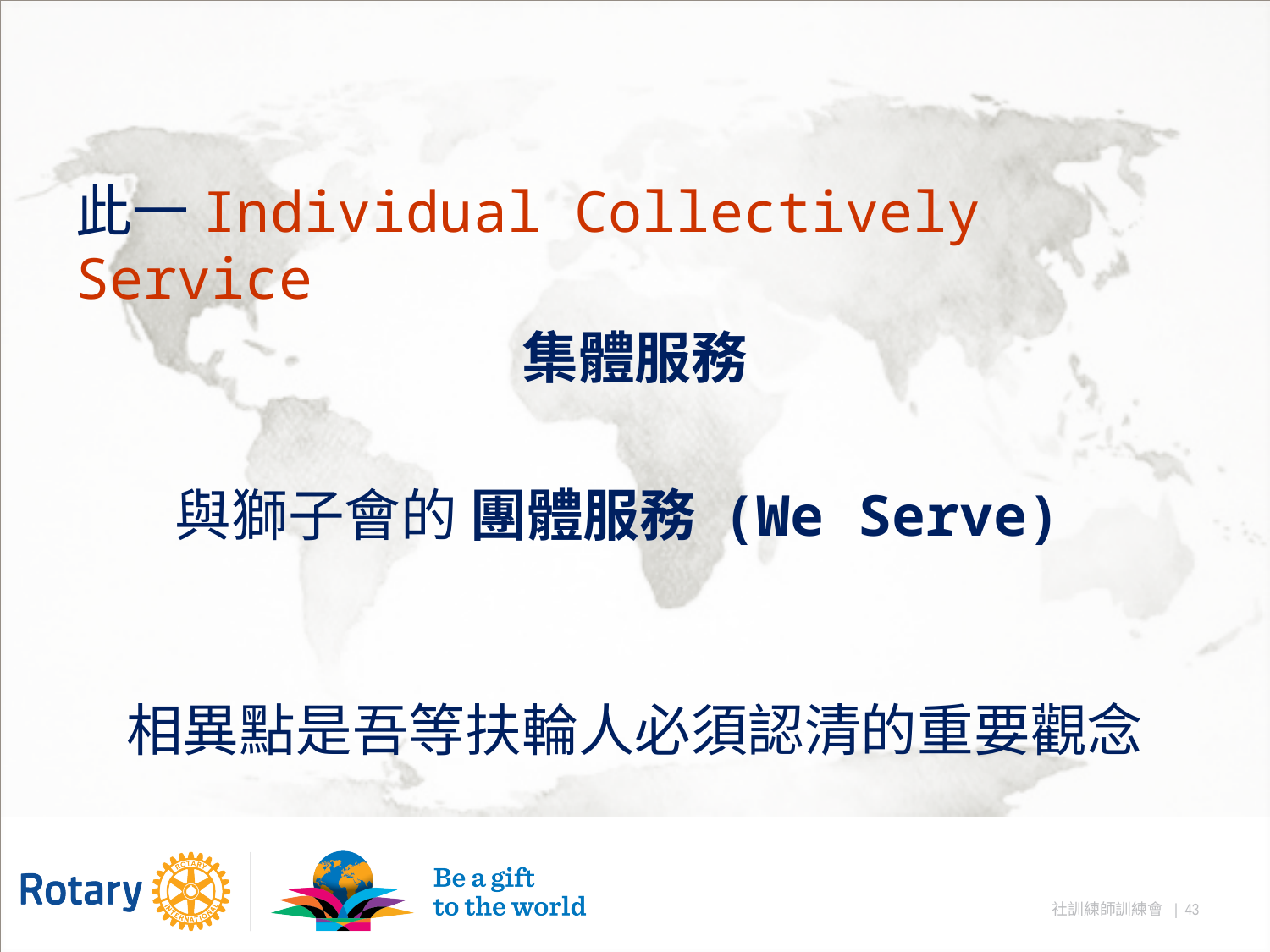

#
此一Individual Collectively Service
集體服務

與獅子會的 團體服務 (We Serve)
相異點是吾等扶輪人必須認清的重要觀念